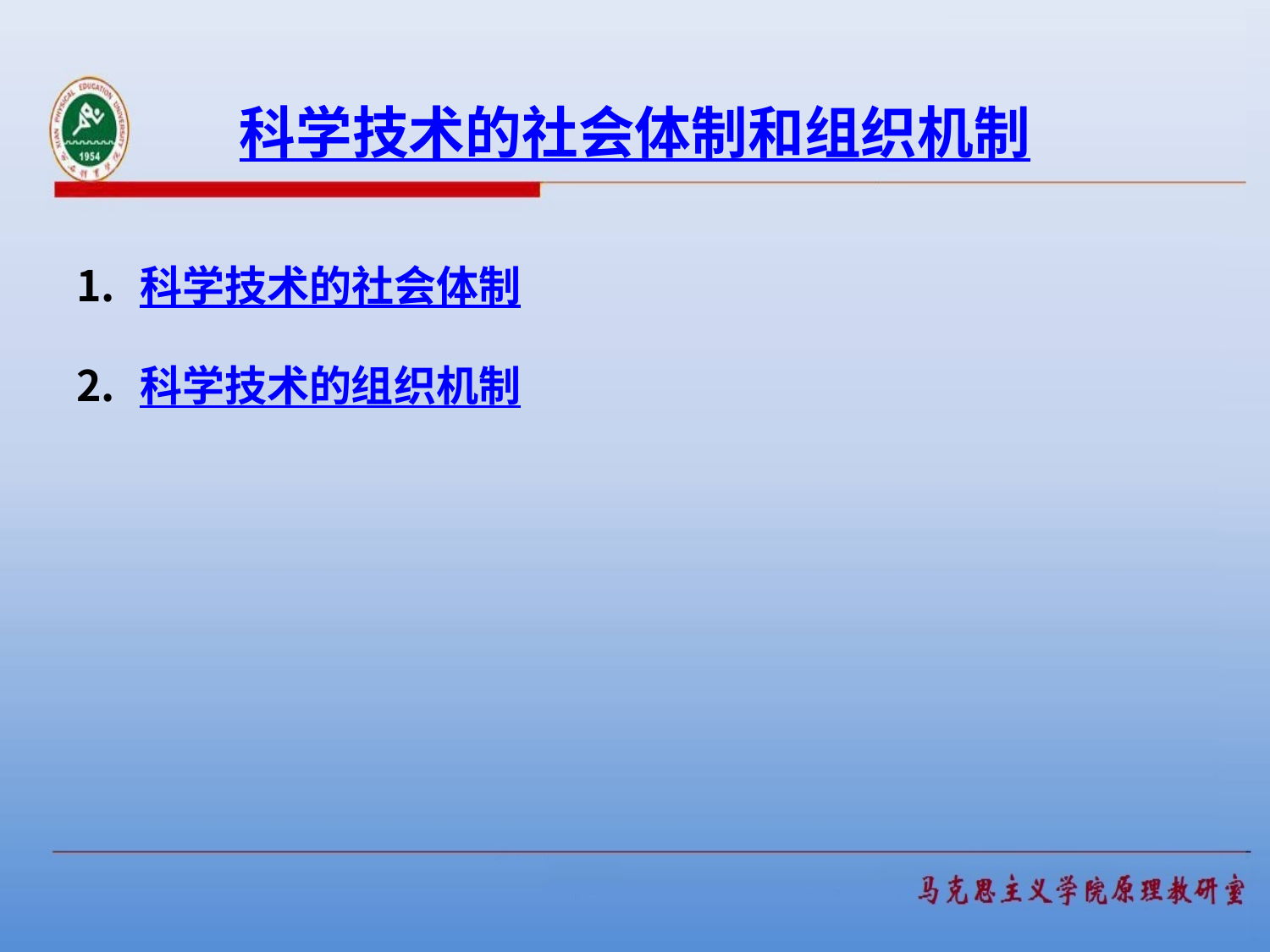

# 科学技术的社会体制和组织机制
科学技术的社会体制
科学技术的组织机制